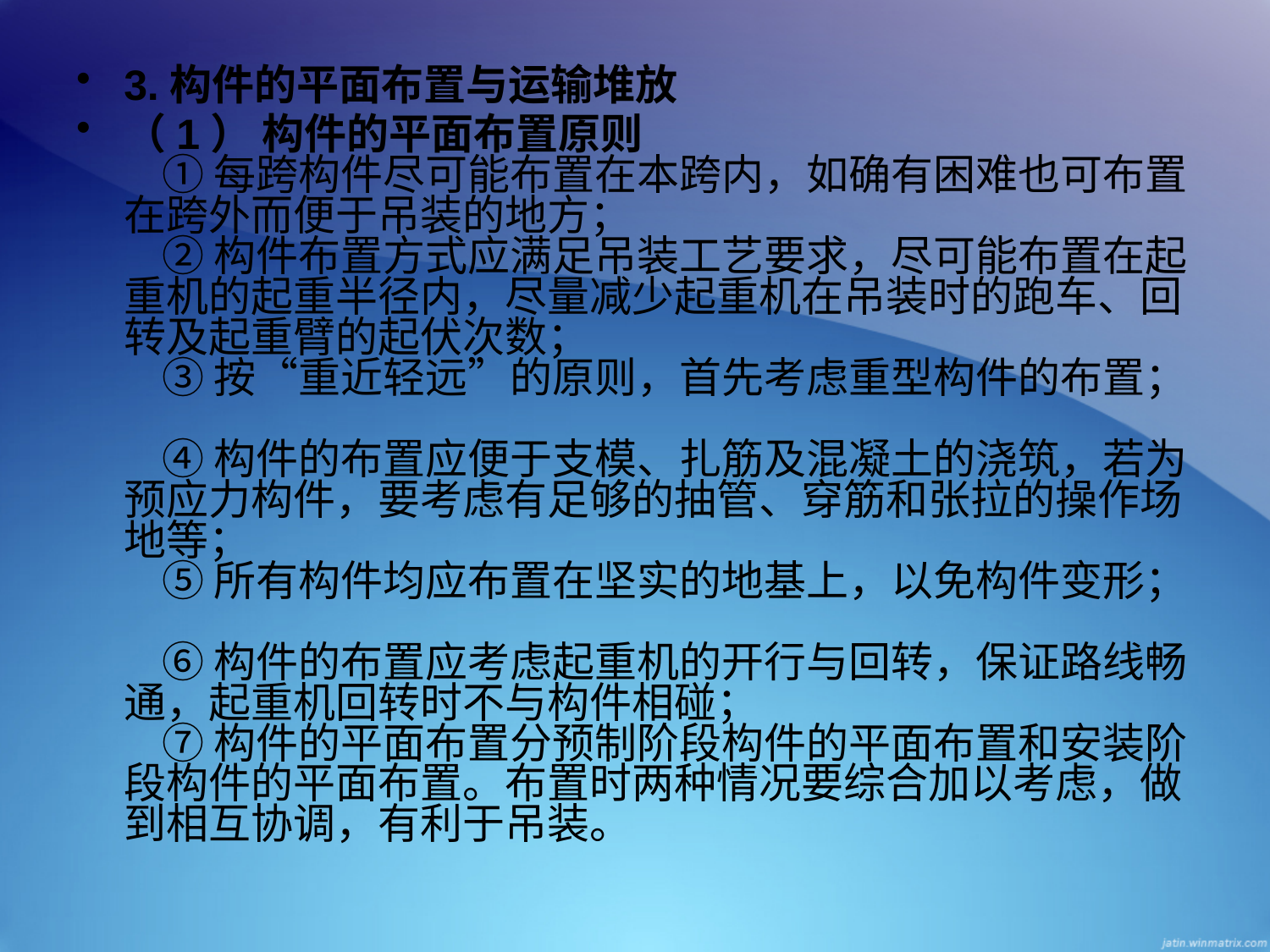

3.构件的平面布置与运输堆放
（1） 构件的平面布置原则
    ① 每跨构件尽可能布置在本跨内，如确有困难也可布置在跨外而便于吊装的地方；
    ② 构件布置方式应满足吊装工艺要求，尽可能布置在起重机的起重半径内，尽量减少起重机在吊装时的跑车、回转及起重臂的起伏次数；
    ③ 按“重近轻远”的原则，首先考虑重型构件的布置；
    ④ 构件的布置应便于支模、扎筋及混凝土的浇筑，若为预应力构件，要考虑有足够的抽管、穿筋和张拉的操作场地等；
    ⑤ 所有构件均应布置在坚实的地基上，以免构件变形；
    ⑥ 构件的布置应考虑起重机的开行与回转，保证路线畅通，起重机回转时不与构件相碰；
    ⑦ 构件的平面布置分预制阶段构件的平面布置和安装阶段构件的平面布置。布置时两种情况要综合加以考虑，做到相互协调，有利于吊装。